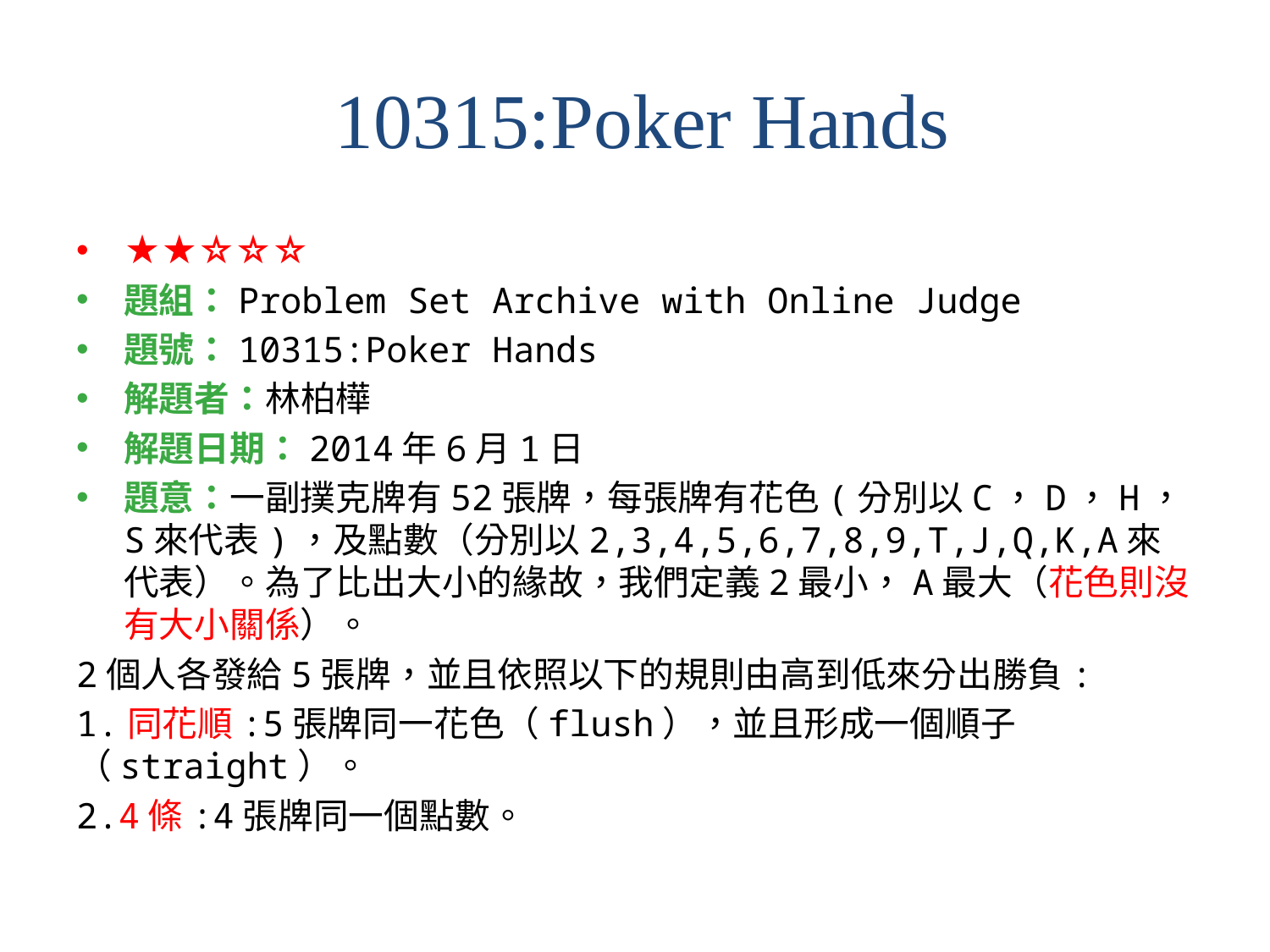

# 10315:Poker Hands
★★☆☆☆
題組：Problem Set Archive with Online Judge
題號：10315:Poker Hands
解題者：林柏樺
解題日期：2014年6月1日
題意：一副撲克牌有52張牌，每張牌有花色(分別以C，D，H，S來代表)，及點數（分別以2,3,4,5,6,7,8,9,T,J,Q,K,A來代表）。為了比出大小的緣故，我們定義2最小，A最大（花色則沒有大小關係）。
2個人各發給5張牌，並且依照以下的規則由高到低來分出勝負:
1.同花順:5張牌同一花色（flush），並且形成一個順子（straight）。
2.4條:4張牌同一個點數。